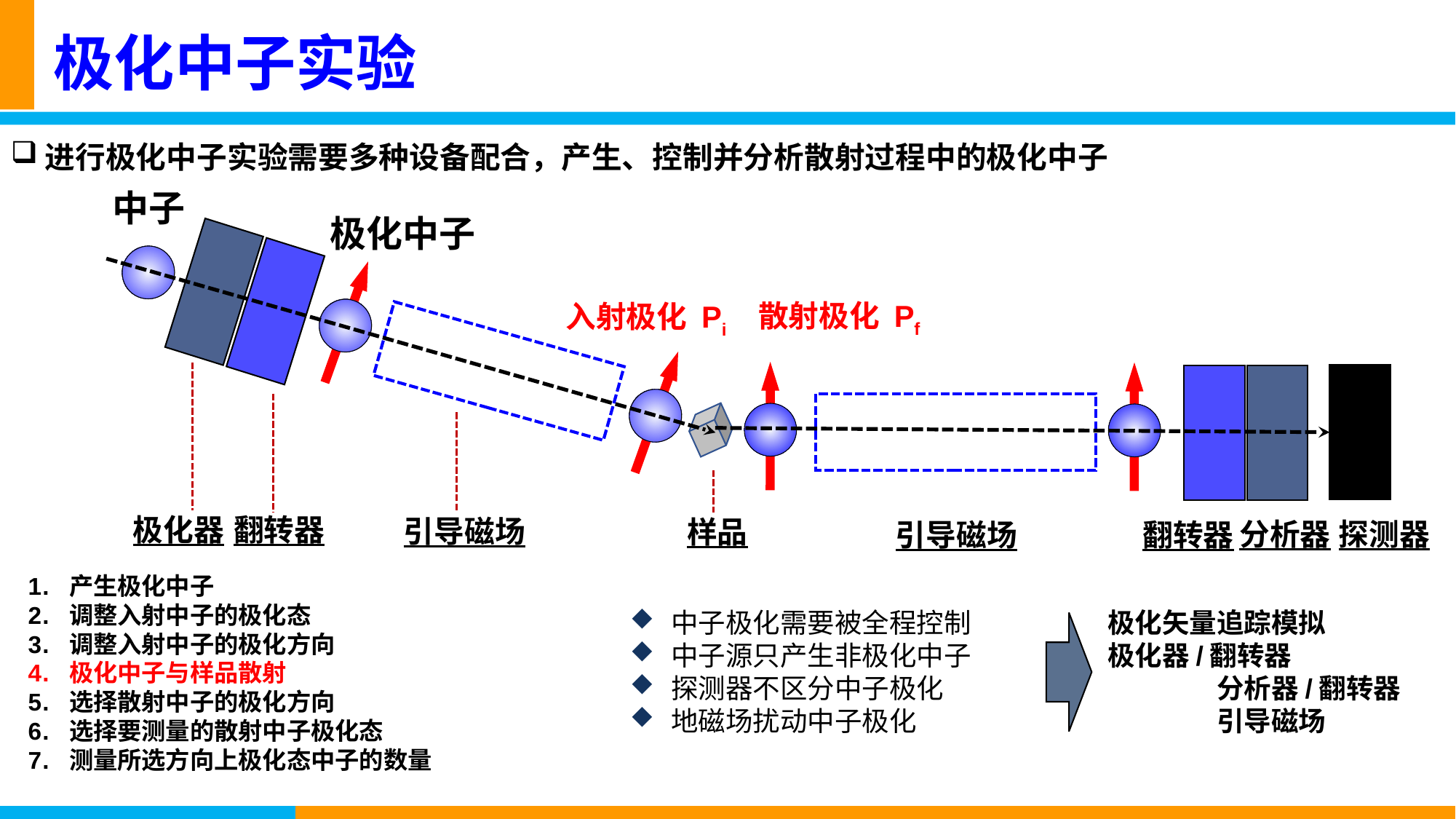

# 极化中子实验

进行极化中子实验需要多种设备配合，产生、控制并分析散射过程中的极化中子
中子
极化中子

散射极化 Pf
入射极化 Pi

翻转器
极化器
引导磁场
样品
分析器
探测器
引导磁场
翻转器
产生极化中子
调整入射中子的极化态
调整入射中子的极化方向
极化中子与样品散射
选择散射中子的极化方向
选择要测量的散射中子极化态
测量所选方向上极化态中子的数量
中子极化需要被全程控制		极化矢量追踪模拟
中子源只产生非极化中子		极化器/翻转器
探测器不区分中子极化 			分析器/翻转器
地磁场扰动中子极化			引导磁场